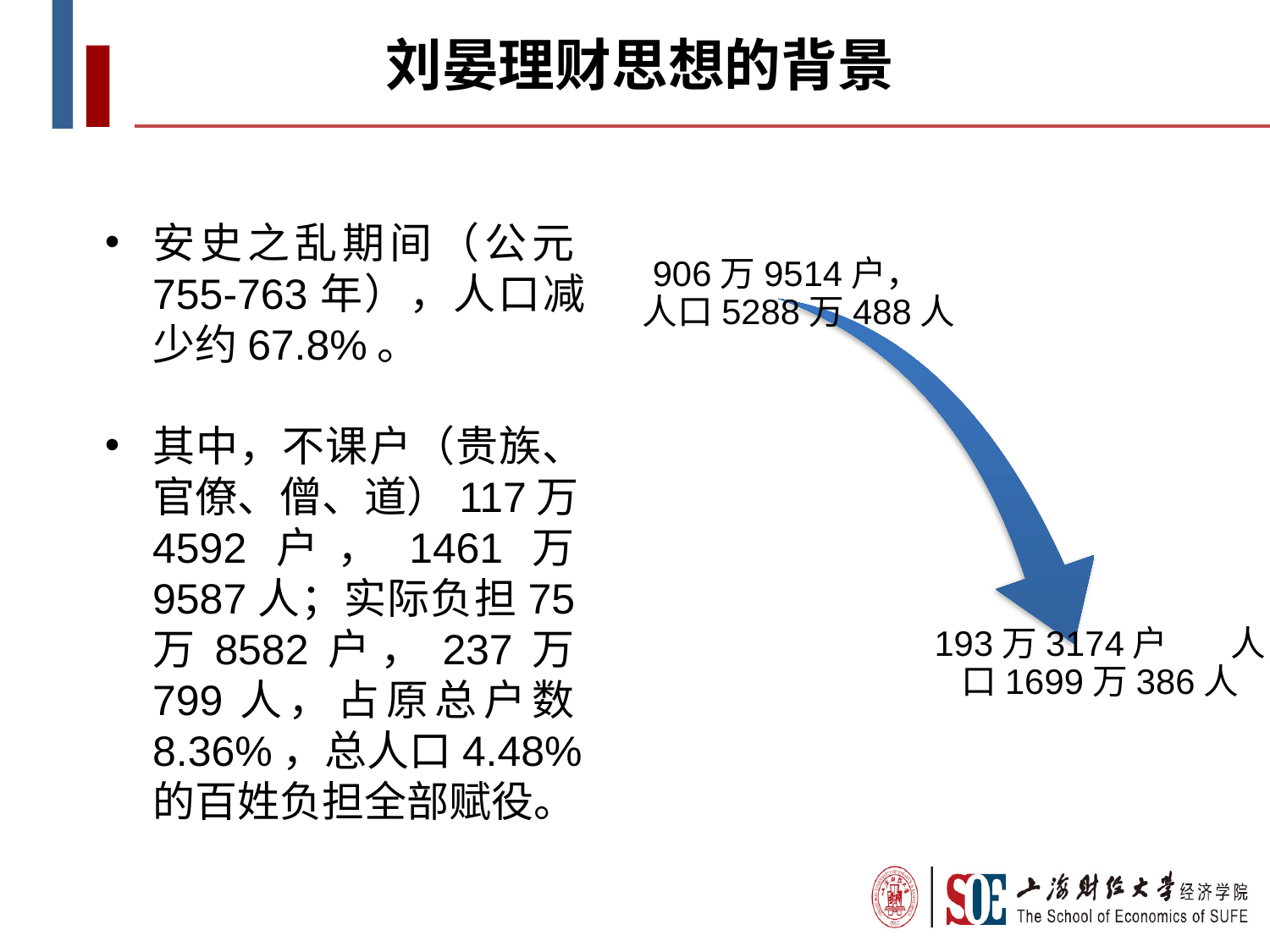

刘晏理财思想的背景
安史之乱期间（公元755-763年），人口减少约67.8%。

其中，不课户（贵族、官僚、僧、道）117万4592户，1461万9587人；实际负担75万8582户，237万799人，占原总户数8.36%，总人口4.48%的百姓负担全部赋役。

906万9514户，    人口5288万488人
193万3174户        人口1699万386人